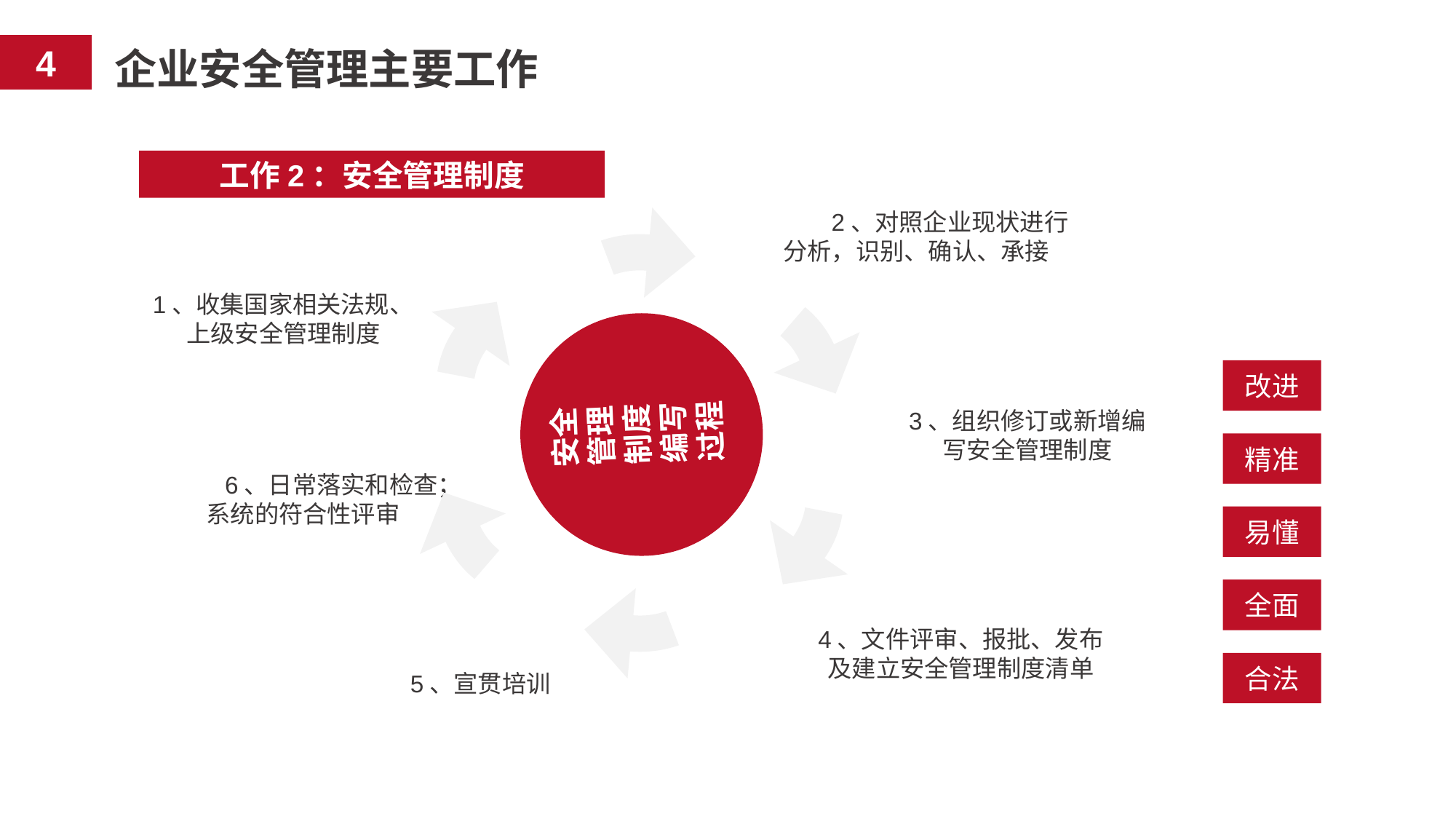

4
企业安全管理主要工作
工作2：安全管理制度
          2、对照企业现状进行
分析，识别、确认、承接

1、收集国家相关法规、
上级安全管理制度

安全管理制度编写过程
改进
3、组织修订或新增编
写安全管理制度
精准
            6、日常落实和检查；
系统的符合性评审
易懂
全面
4、文件评审、报批、发布
及建立安全管理制度清单
5、宣贯培训
合法